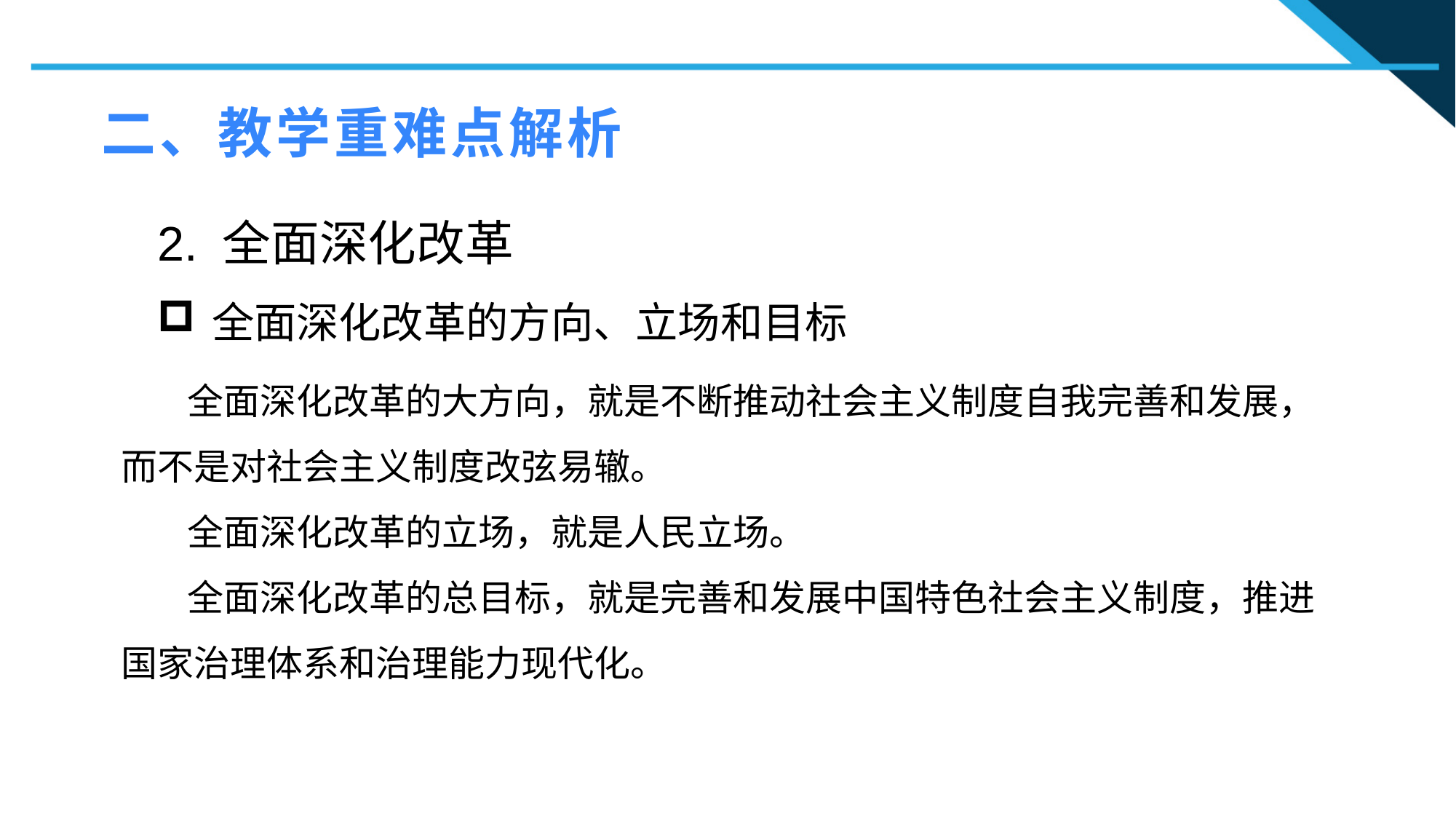

二、教学重难点解析
2. 全面深化改革
全面深化改革的方向、立场和目标

1
       全面深化改革的大方向，就是不断推动社会主义制度自我完善和发展，而不是对社会主义制度改弦易辙。
       全面深化改革的立场，就是人民立场。
       全面深化改革的总目标，就是完善和发展中国特色社会主义制度，推进国家治理体系和治理能力现代化。
2
2
n